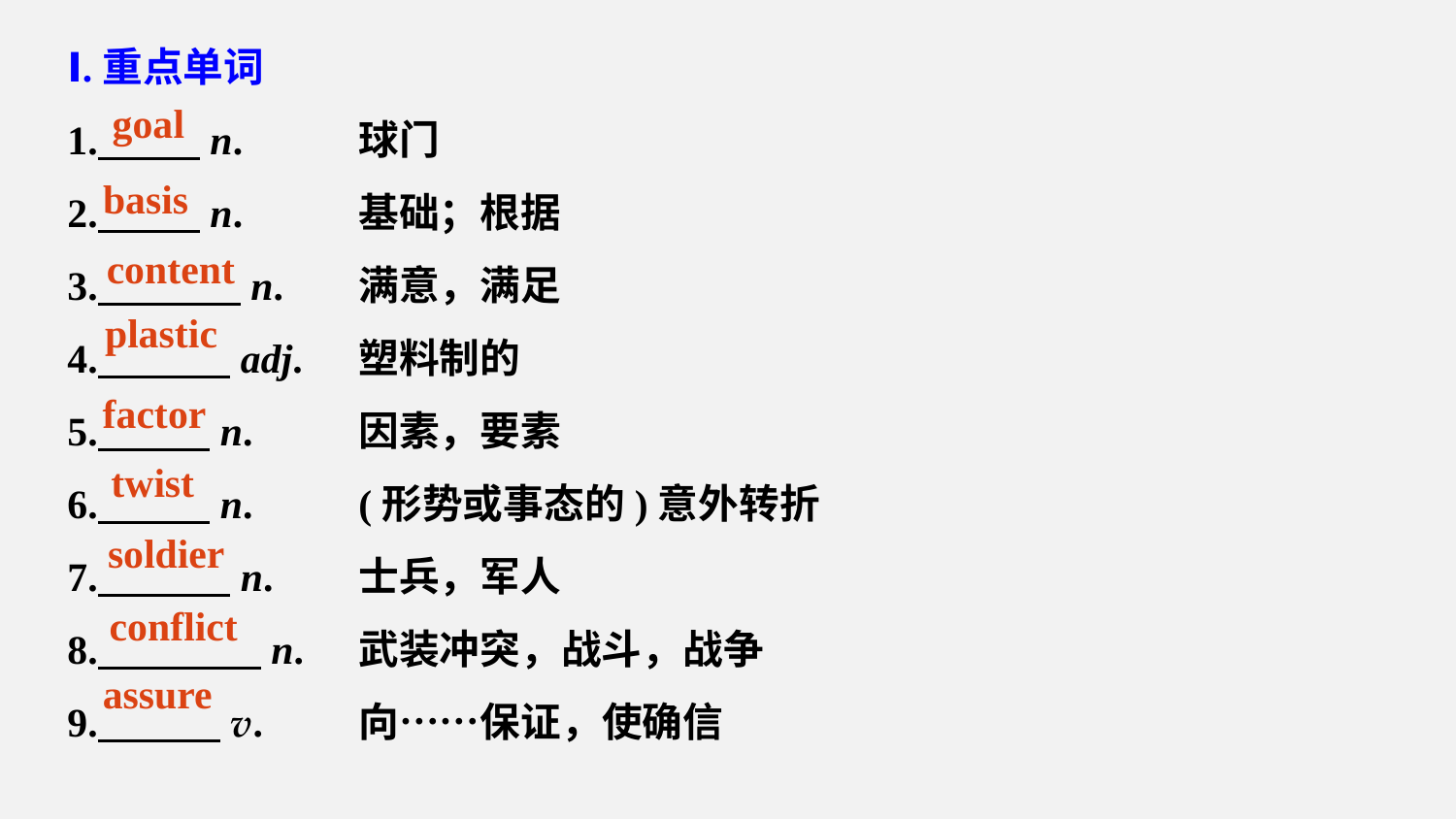

Ⅰ.重点单词
1.           n.	球门
2.           n.	基础；根据
3.               n.	满意，满足
4.              adj.	塑料制的
5.            n.	因素，要素
6.            n.	(形势或事态的)意外转折
7.              n.	士兵，军人
8.                 n.	武装冲突，战斗，战争
9.             v.	向……保证，使确信
goal
basis
content
plastic
factor
twist
soldier
conflict
assure